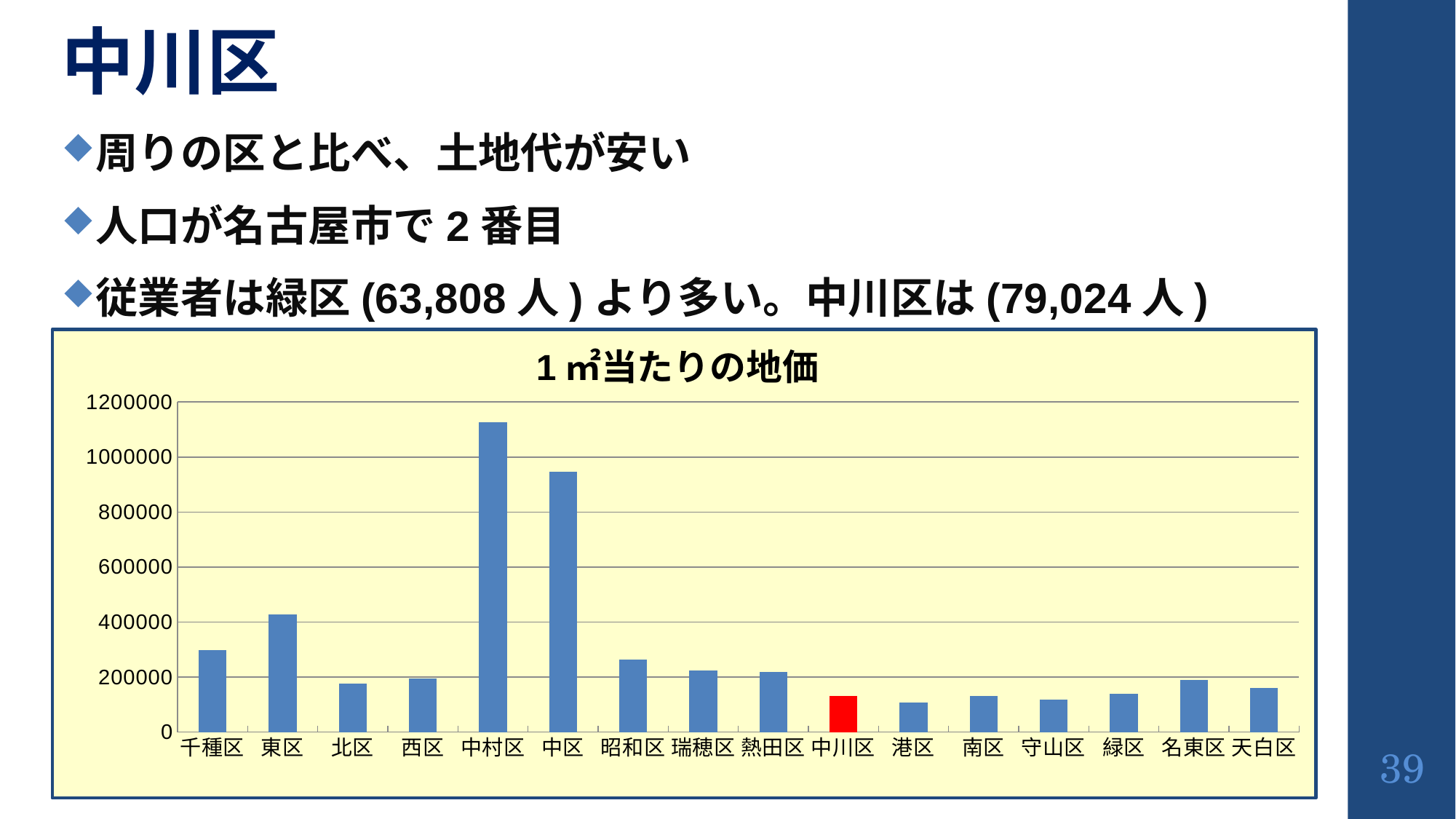

中川区
周りの区と比べ、土地代が安い
人口が名古屋市で2番目
従業者は緑区(63,808人)より多い。中川区は(79,024人)

### Chart: 1㎡当たりの地価

| Category | 1平方m当たりの地価 |
|---|---|
| 千種区 | 298870.0 |
| 東区 | 427878.0 |
| 北区 | 176575.0 |
| 西区 | 195302.0 |
| 中村区 | 1126627.0 |
| 中区 | 945333.0 |
| 昭和区 | 263034.0 |
| 瑞穂区 | 222656.0 |
| 熱田区 | 218290.0 |
| 中川区 | 130067.0 |
| 港区 | 106627.0 |
| 南区 | 131363.0 |
| 守山区 | 117455.0 |
| 緑区 | 139344.0 |
| 名東区 | 189153.0 |
| 天白区 | 161558.0 |
39